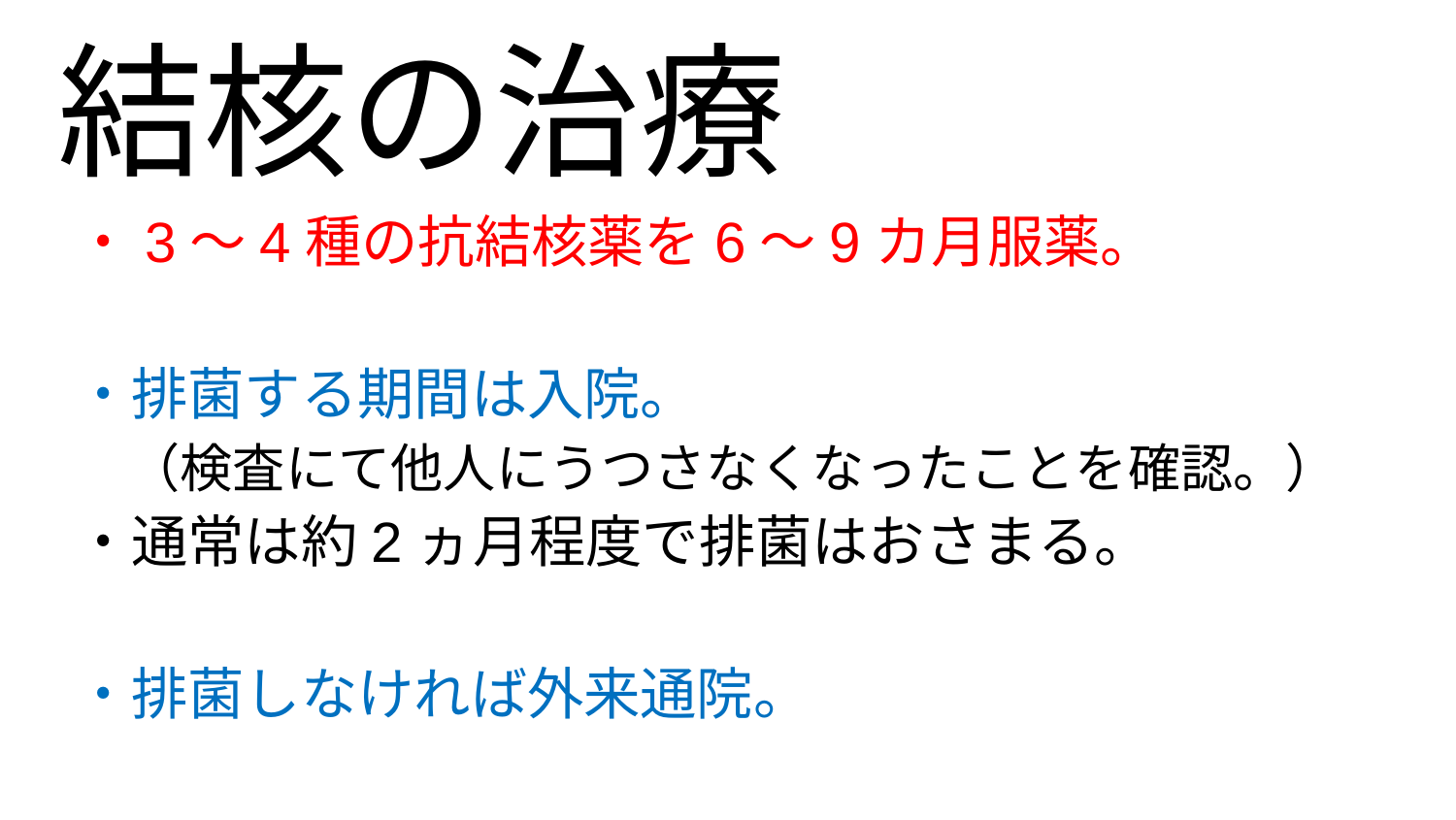

# 結核の治療
・3～4種の抗結核薬を6～9カ月服薬。

・排菌する期間は入院。
　（検査にて他人にうつさなくなったことを確認。）
・通常は約2ヵ月程度で排菌はおさまる。

・排菌しなければ外来通院。